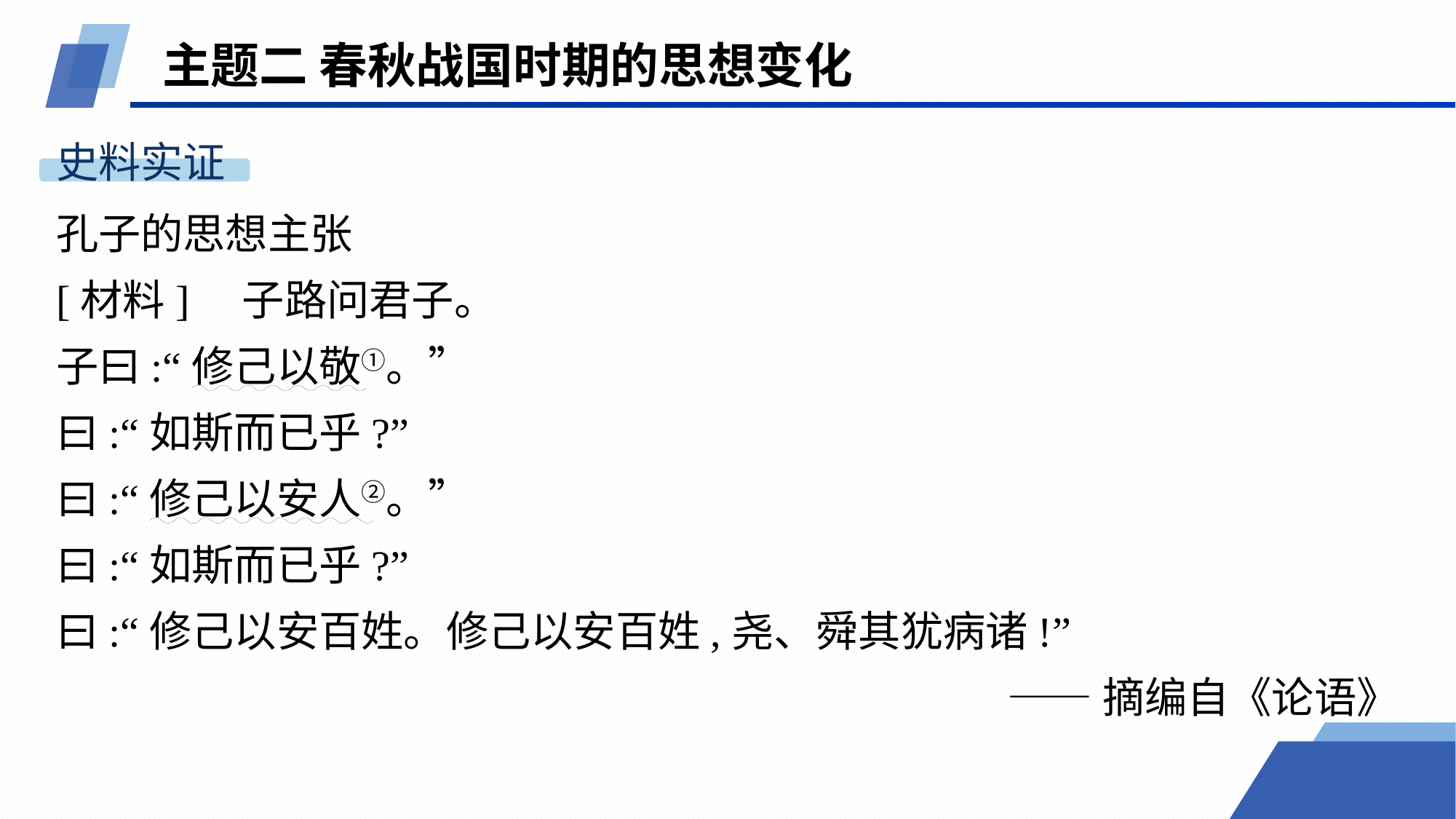

主题二 春秋战国时期的思想变化

史料实证

孔子的思想主张
[材料]　子路问君子。
子曰:“修己以敬①。”
曰:“如斯而已乎?”
曰:“修己以安人②。”
曰:“如斯而已乎?”
曰:“修己以安百姓。修己以安百姓,尧、舜其犹病诸!”
——摘编自《论语》